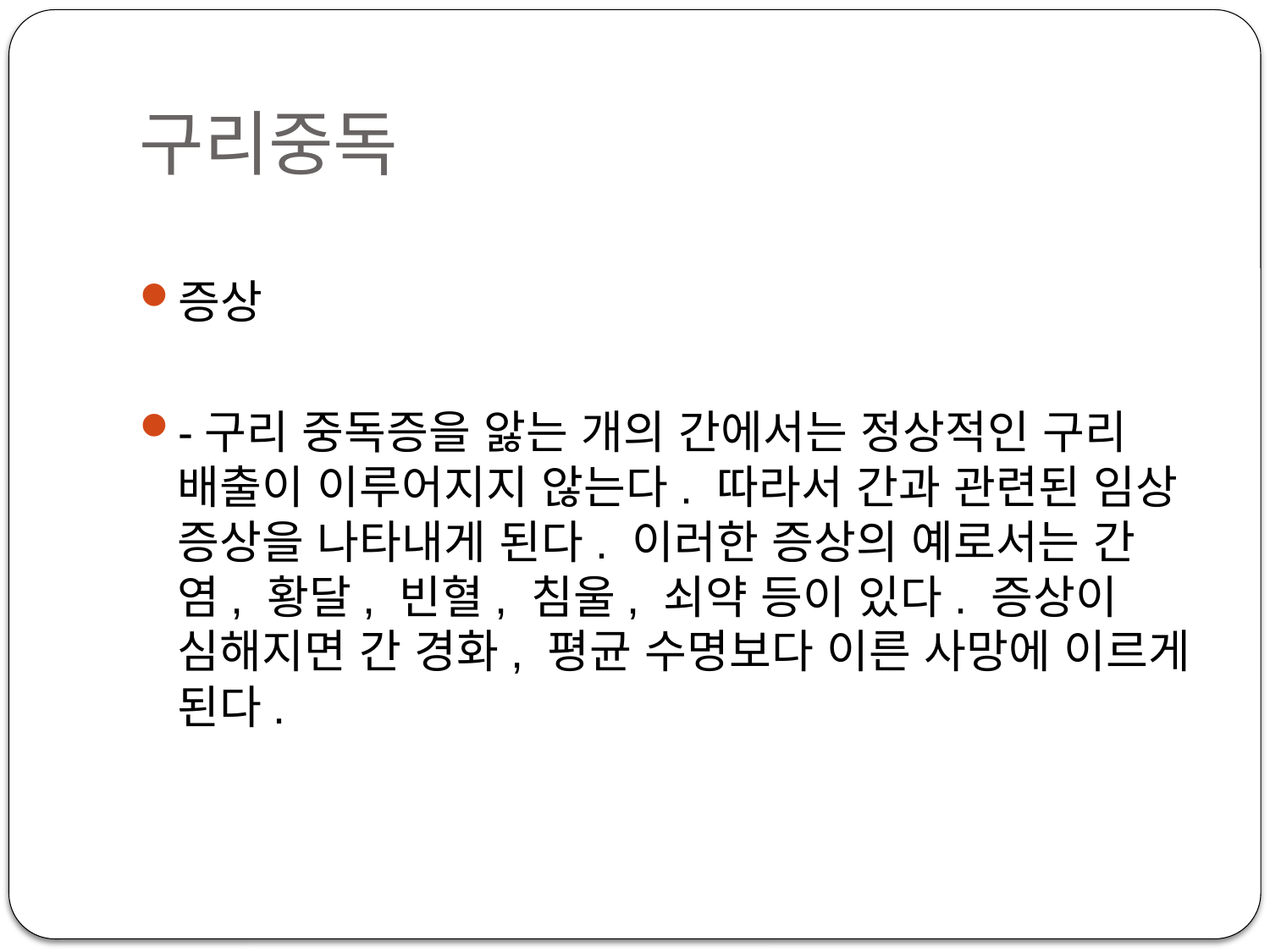

# 구리중독

증상

-구리 중독증을 앓는 개의 간에서는 정상적인 구리 배출이 이루어지지 않는다. 따라서 간과 관련된 임상 증상을 나타내게 된다. 이러한 증상의 예로서는 간염, 황달, 빈혈, 침울, 쇠약 등이 있다. 증상이 심해지면 간 경화, 평균 수명보다 이른 사망에 이르게 된다.